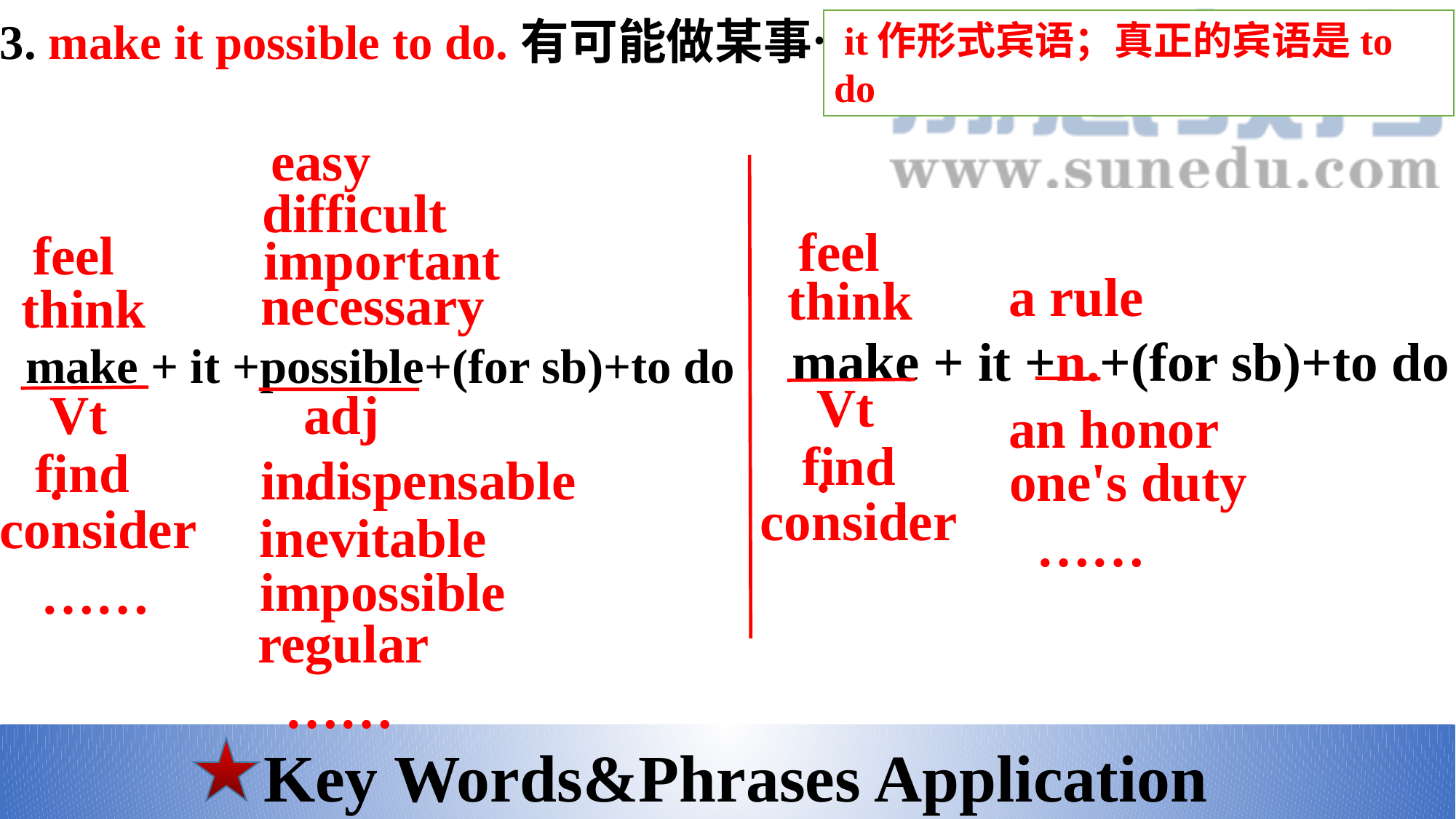

3. make it possible to do.有可能做某事…
 it作形式宾语；真正的宾语是to do
easy
difficult
important
necessary
indispensable
inevitable
impossible
regular
  ……
feel
think
find
consider
make + it +n.+(for sb)+to do
Vt.
feel
think
find
consider
   ……
a rule
an honor
one's duty
  ……
make + it +possible+(for sb)+to do
Vt.
adj.
 Key Words&Phrases Application